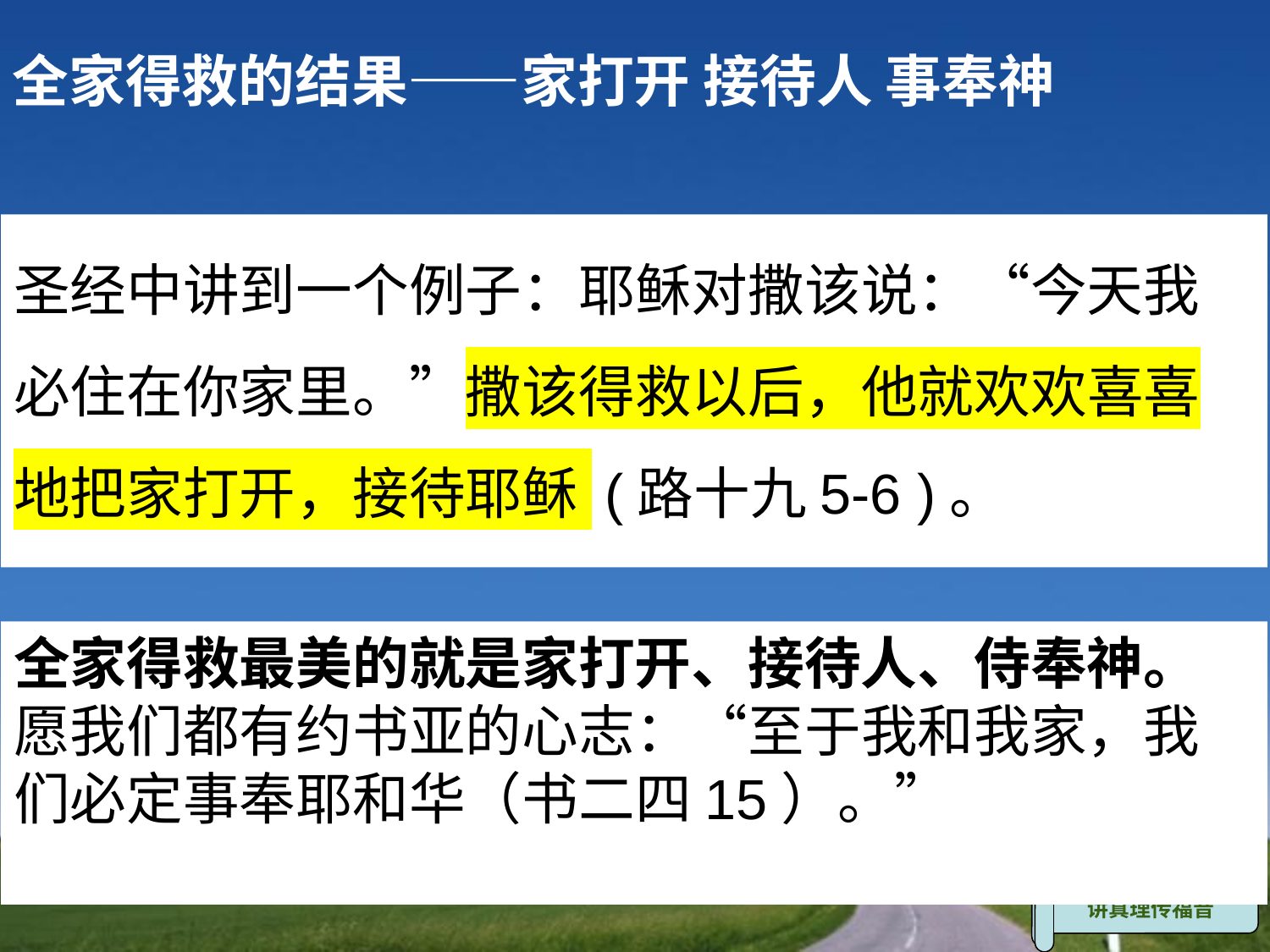

全家得救的结果——家打开 接待人 事奉神
圣经中讲到一个例子：耶稣对撒该说：“今天我必住在你家里。”撒该得救以后，他就欢欢喜喜地把家打开，接待耶稣 (路十九5-6 )。
全家得救最美的就是家打开、接待人、侍奉神。愿我们都有约书亚的心志：“至于我和我家，我们必定事奉耶和华（书二四15）。”

神经纶中的经营
讲真理传福音